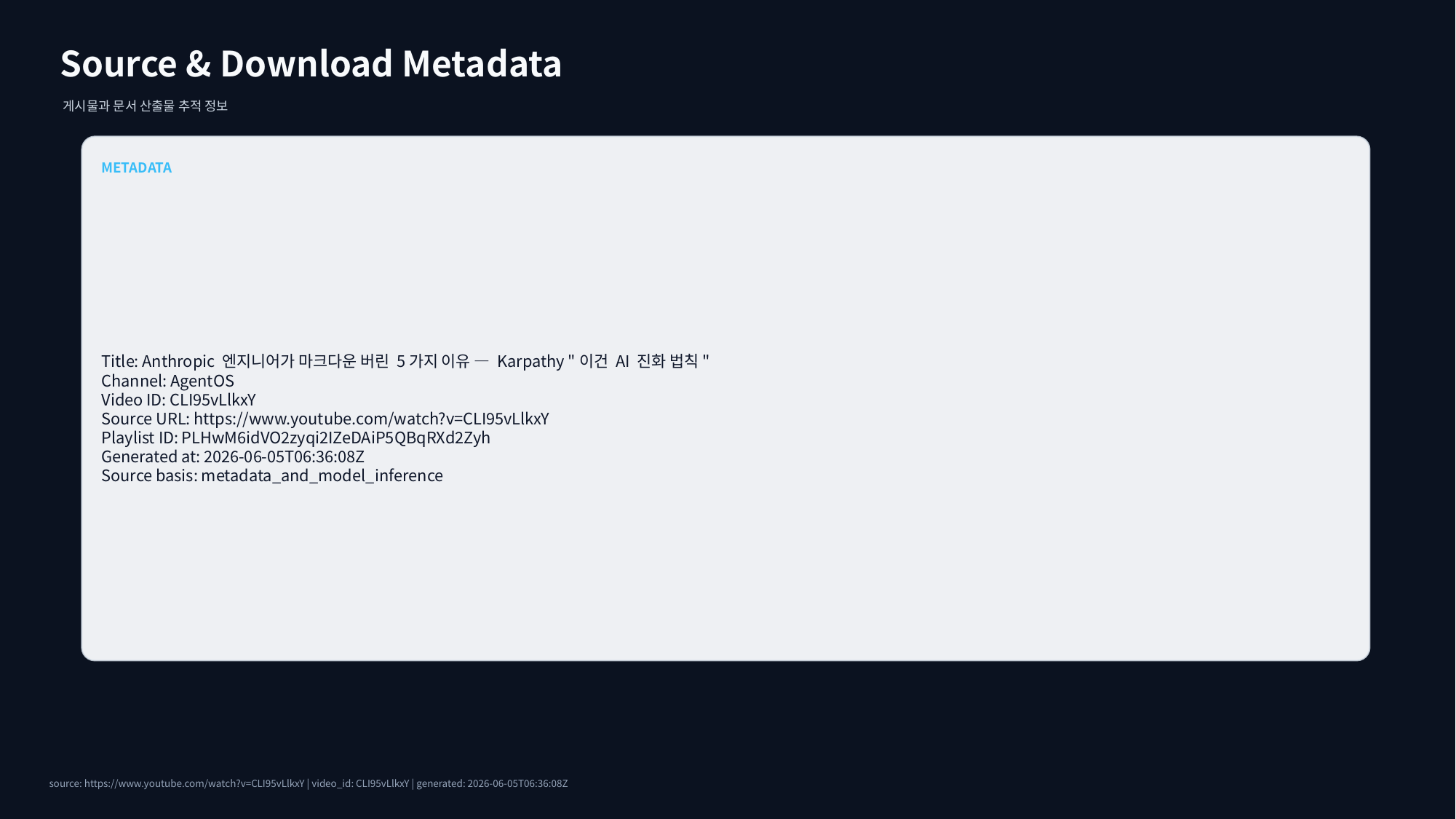

Source & Download Metadata
게시물과 문서 산출물 추적 정보

METADATA
Title: Anthropic 엔지니어가 마크다운 버린 5가지 이유 — Karpathy "이건 AI 진화 법칙"
Channel: AgentOS
Video ID: CLI95vLlkxY
Source URL: https://www.youtube.com/watch?v=CLI95vLlkxY
Playlist ID: PLHwM6idVO2zyqi2IZeDAiP5QBqRXd2Zyh
Generated at: 2026-06-05T06:36:08Z
Source basis: metadata_and_model_inference
source: https://www.youtube.com/watch?v=CLI95vLlkxY | video_id: CLI95vLlkxY | generated: 2026-06-05T06:36:08Z